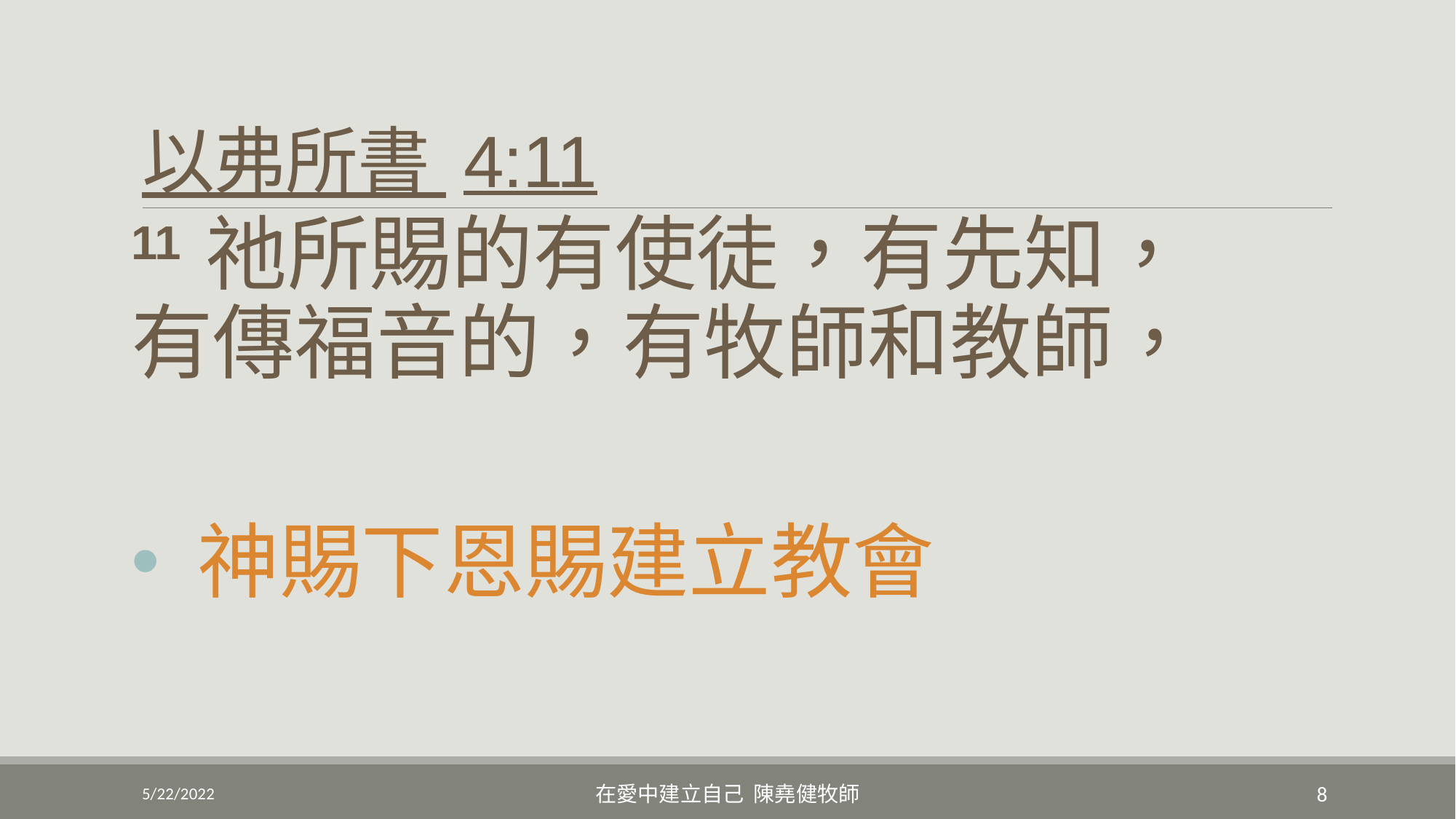

# 以弗所書 4:11
11 祂所賜的有使徒，有先知，
有傳福音的，有牧師和教師，

 神賜下恩賜建立教會

5/22/2022
在愛中建立自己  陳堯健牧師
8